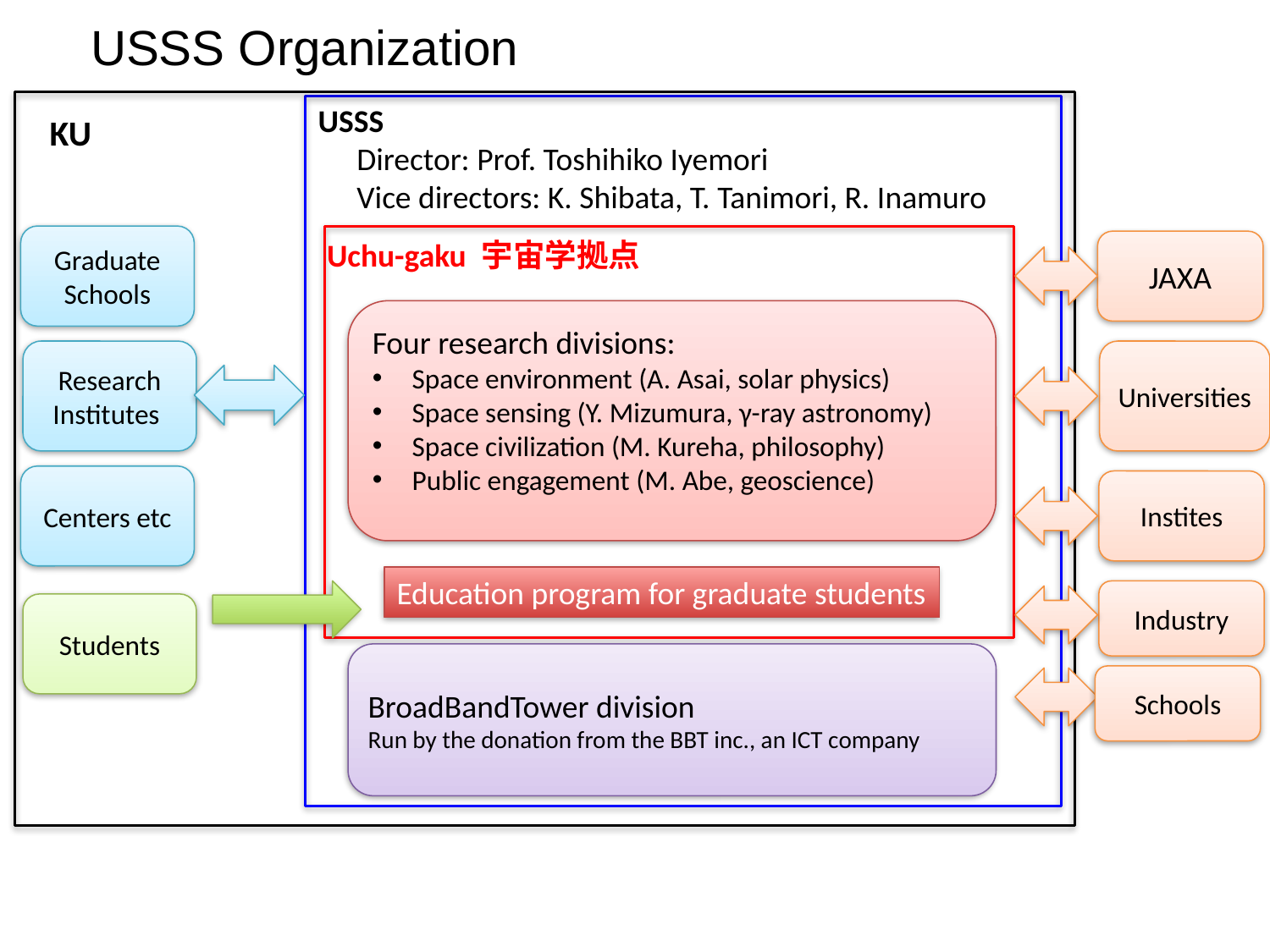

# USSS Organization

USSS

KU
Graduate Schools

Four research divisions:
Space environment (A. Asai, solar physics)
Space sensing (Y. Mizumura, γ-ray astronomy)
Space civilization (M. Kureha, philosophy)
Public engagement (M. Abe, geoscience)

JAXA
Uchu-gaku 宇宙学拠点

Research Institutes
Universities

Centers etc
Instites

Industry

BroadBandTower division
Run by the donation from the BBT inc., an ICT company
Director: Prof. Toshihiko Iyemori
Vice directors: K. Shibata, T. Tanimori, R. Inamuro
Education program for graduate students

Students
Schools